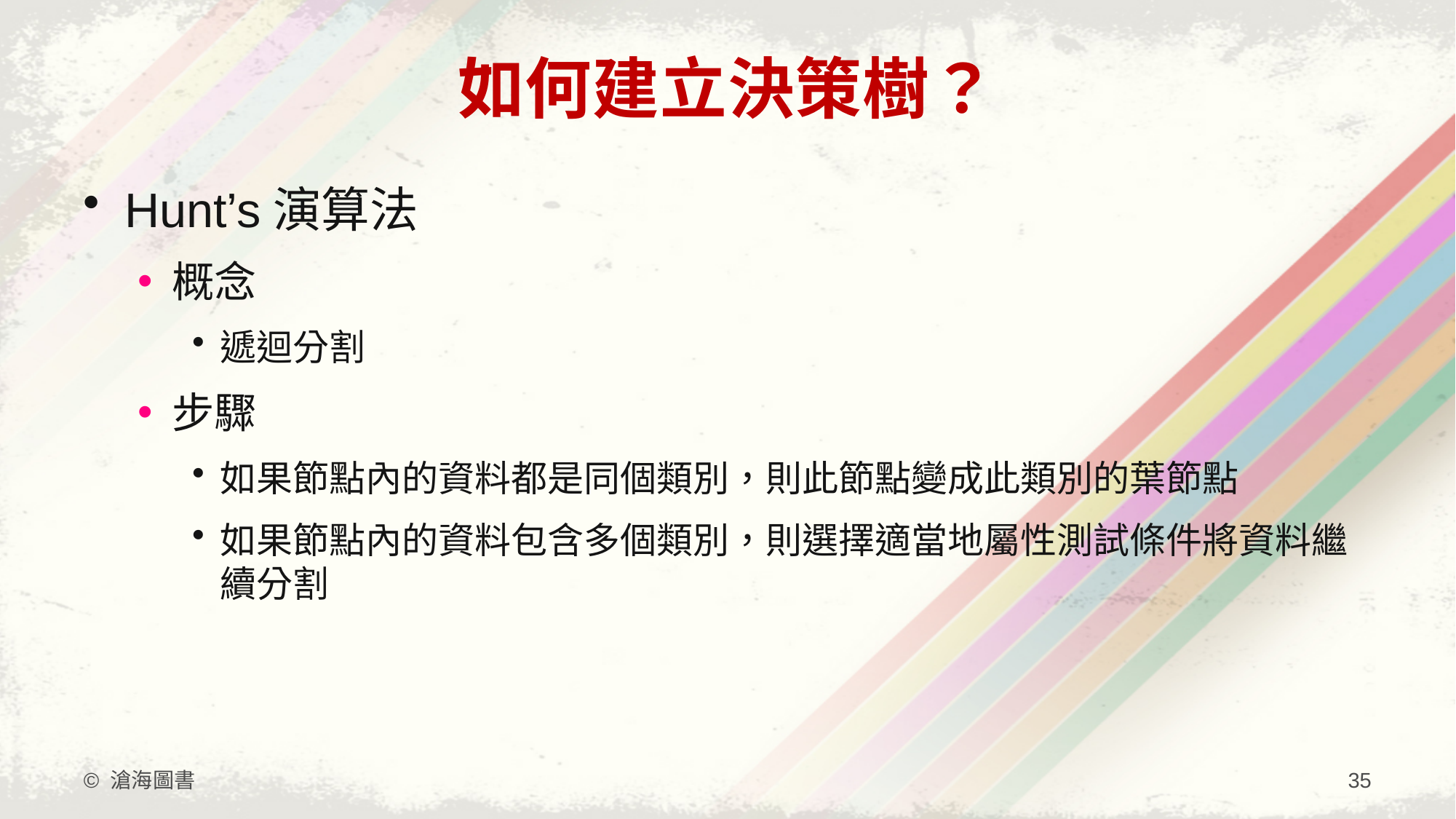

# 如何建立決策樹？
Hunt’s演算法
概念
遞迴分割
步驟
如果節點內的資料都是同個類別，則此節點變成此類別的葉節點
如果節點內的資料包含多個類別，則選擇適當地屬性測試條件將資料繼續分割
© 滄海圖書

35